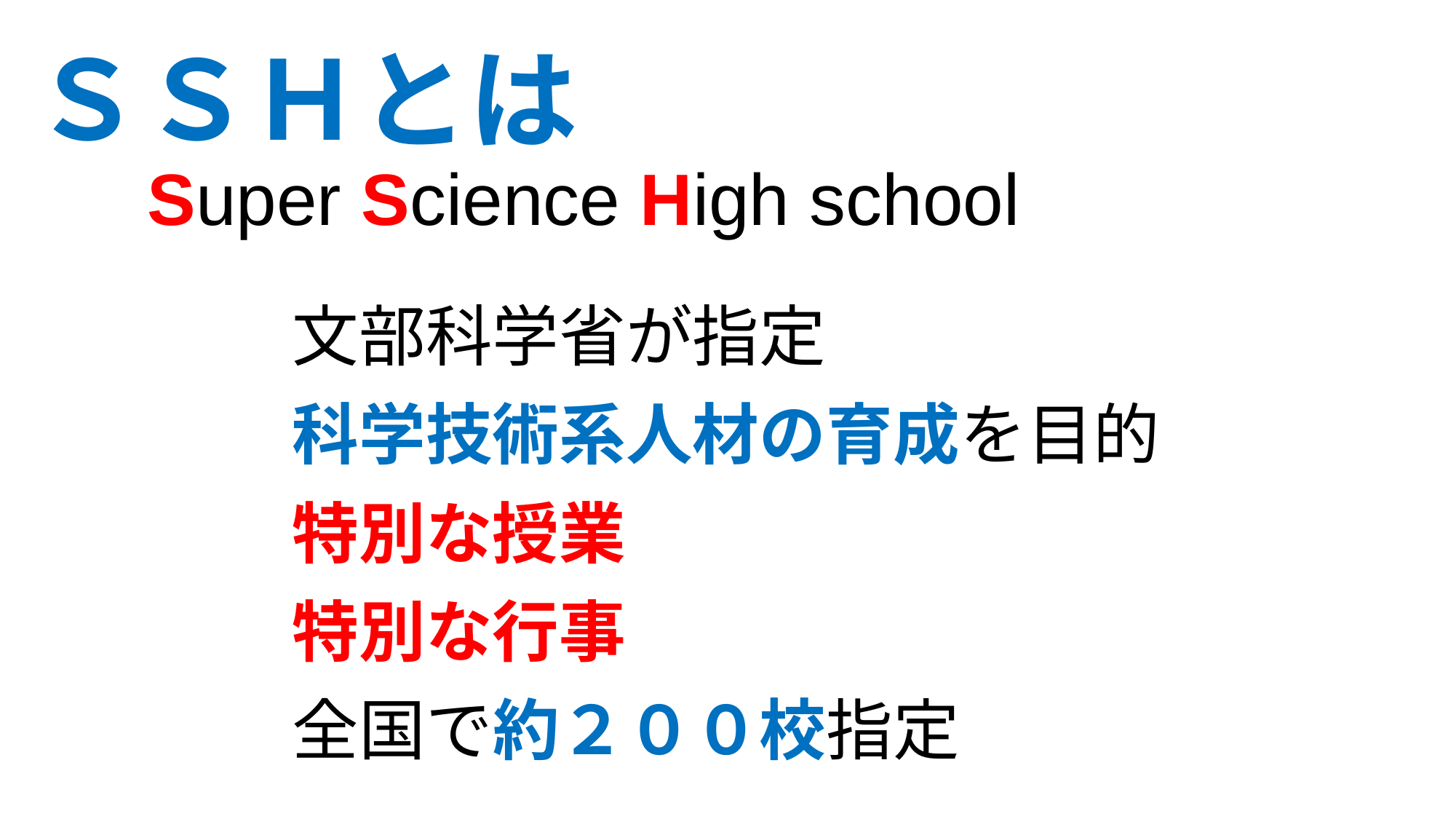

# ＳＳＨとは
Super Science High school
文部科学省が指定
科学技術系人材の育成を目的
特別な授業
特別な行事
全国で約２００校指定